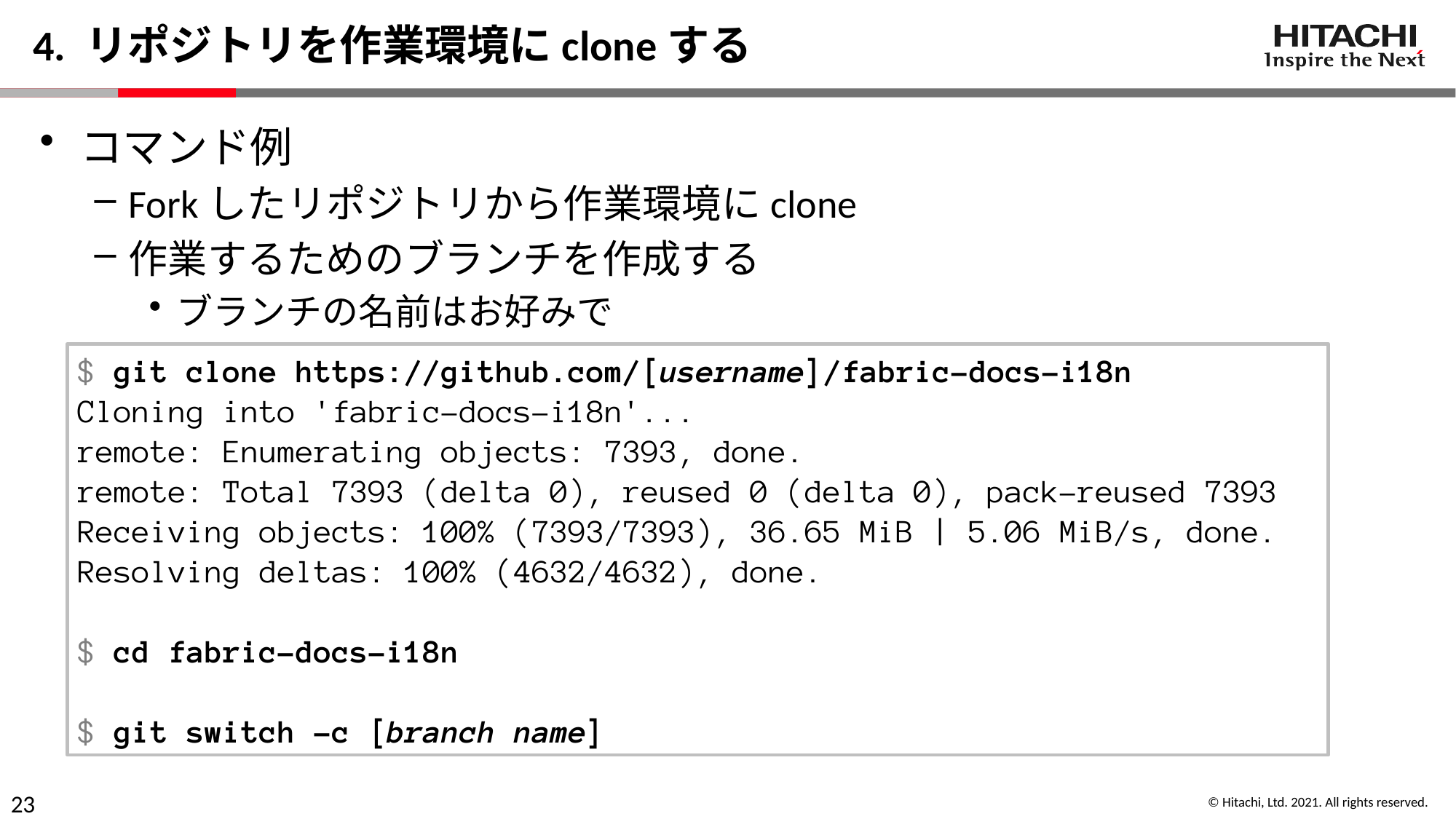

# 4. リポジトリを作業環境にcloneする
コマンド例
Forkしたリポジトリから作業環境にclone
作業するためのブランチを作成する
ブランチの名前はお好みで
$ git clone https://github.com/[username]/fabric-docs-i18n
Cloning into 'fabric-docs-i18n'...
remote: Enumerating objects: 7393, done.
remote: Total 7393 (delta 0), reused 0 (delta 0), pack-reused 7393
Receiving objects: 100% (7393/7393), 36.65 MiB | 5.06 MiB/s, done.
Resolving deltas: 100% (4632/4632), done.

$ cd fabric-docs-i18n

$ git switch –c [branch name]